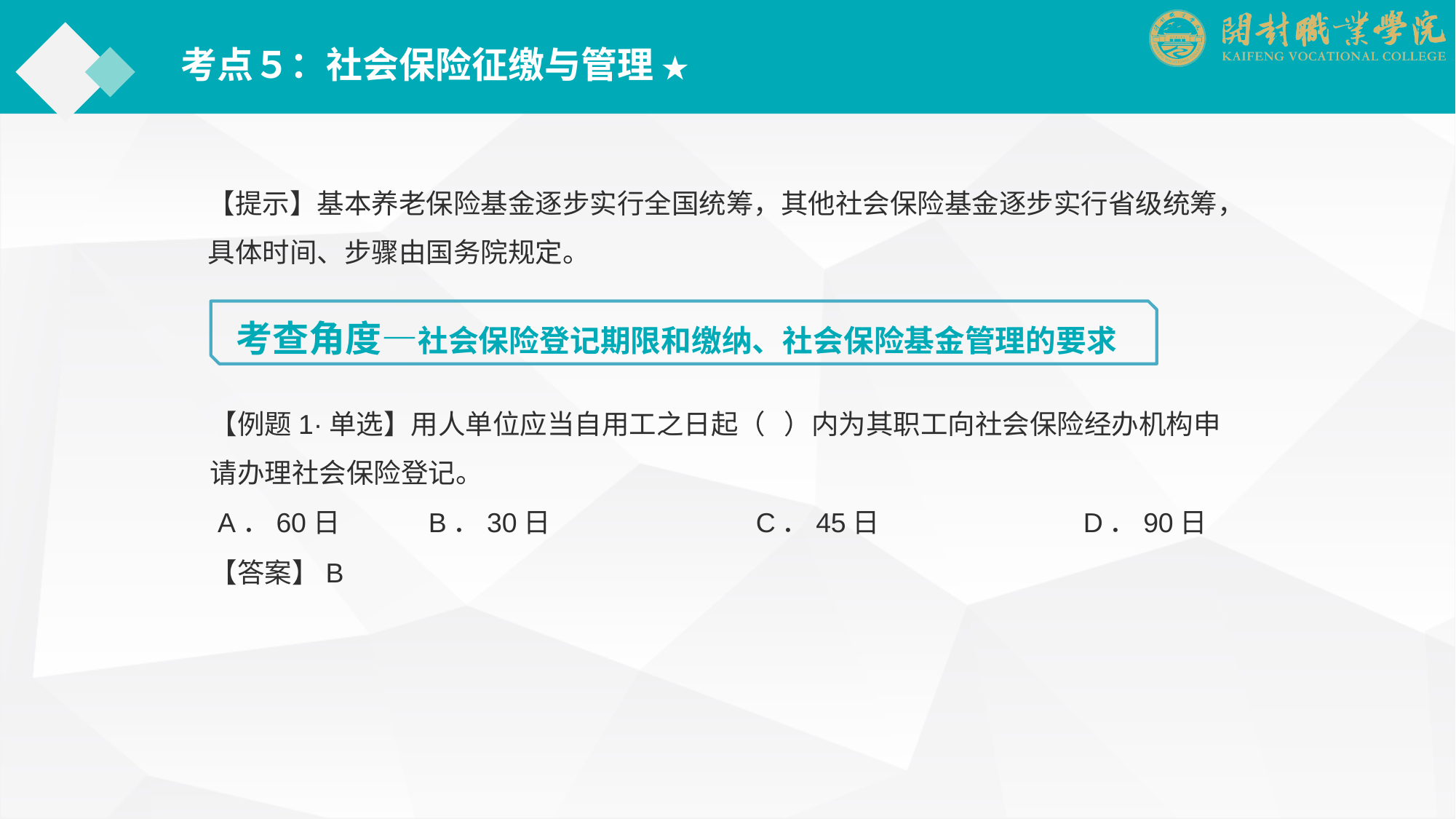

考点５：社会保险征缴与管理 ★
【提示】基本养老保险基金逐步实行全国统筹，其他社会保险基金逐步实行省级统筹，具体时间、步骤由国务院规定。

考查角度—社会保险登记期限和缴纳、社会保险基金管理的要求
【例题1·单选】用人单位应当自用工之日起（   ）内为其职工向社会保险经办机构申请办理社会保险登记。
 A．60日	B．30日		C．45日		D．90日
【答案】B